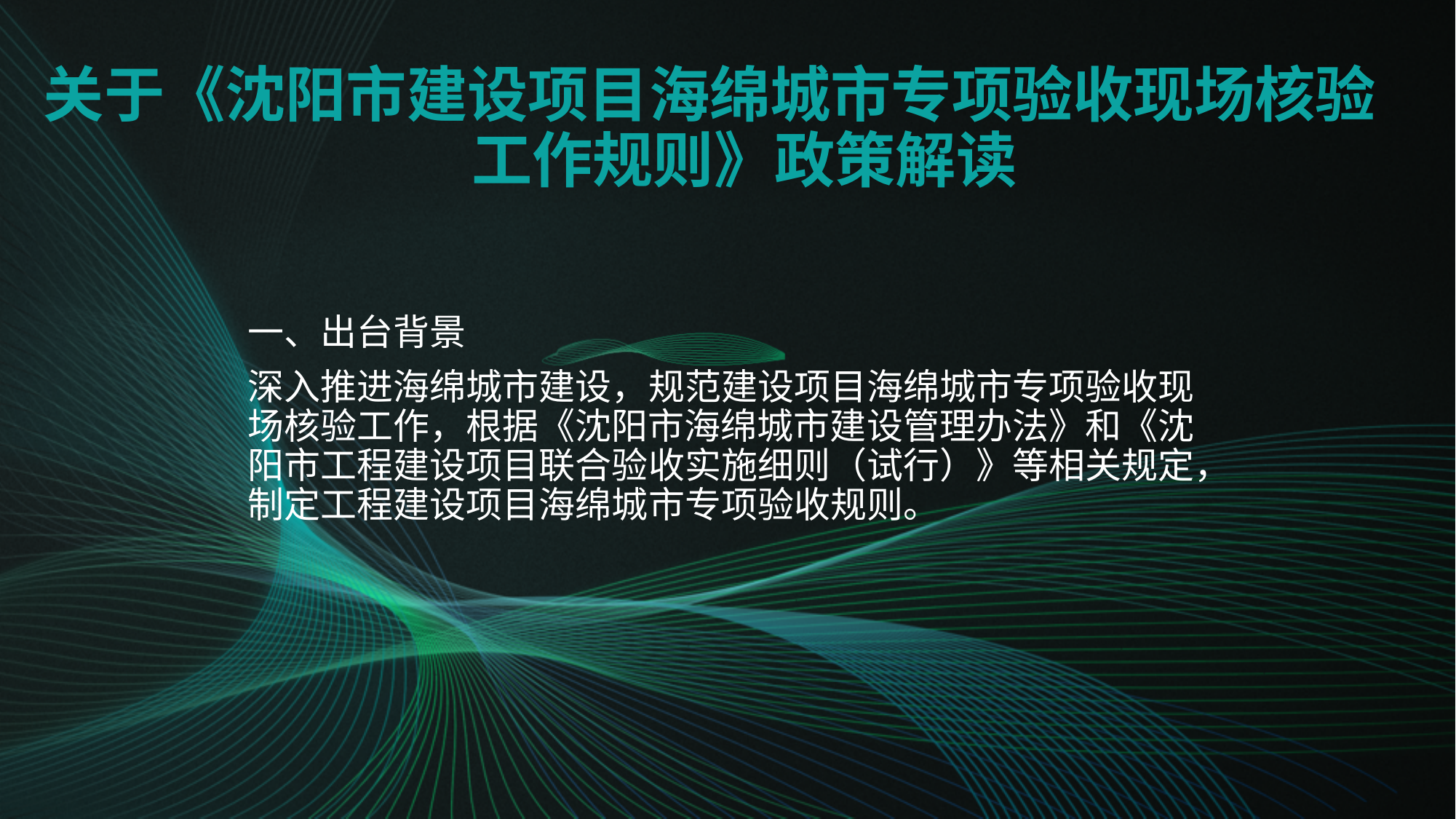

# 关于《沈阳市建设项目海绵城市专项验收现场核验      工作规则》政策解读
一、出台背景
深入推进海绵城市建设，规范建设项目海绵城市专项验收现场核验工作，根据《沈阳市海绵城市建设管理办法》和《沈阳市工程建设项目联合验收实施细则（试行）》等相关规定，制定工程建设项目海绵城市专项验收规则。